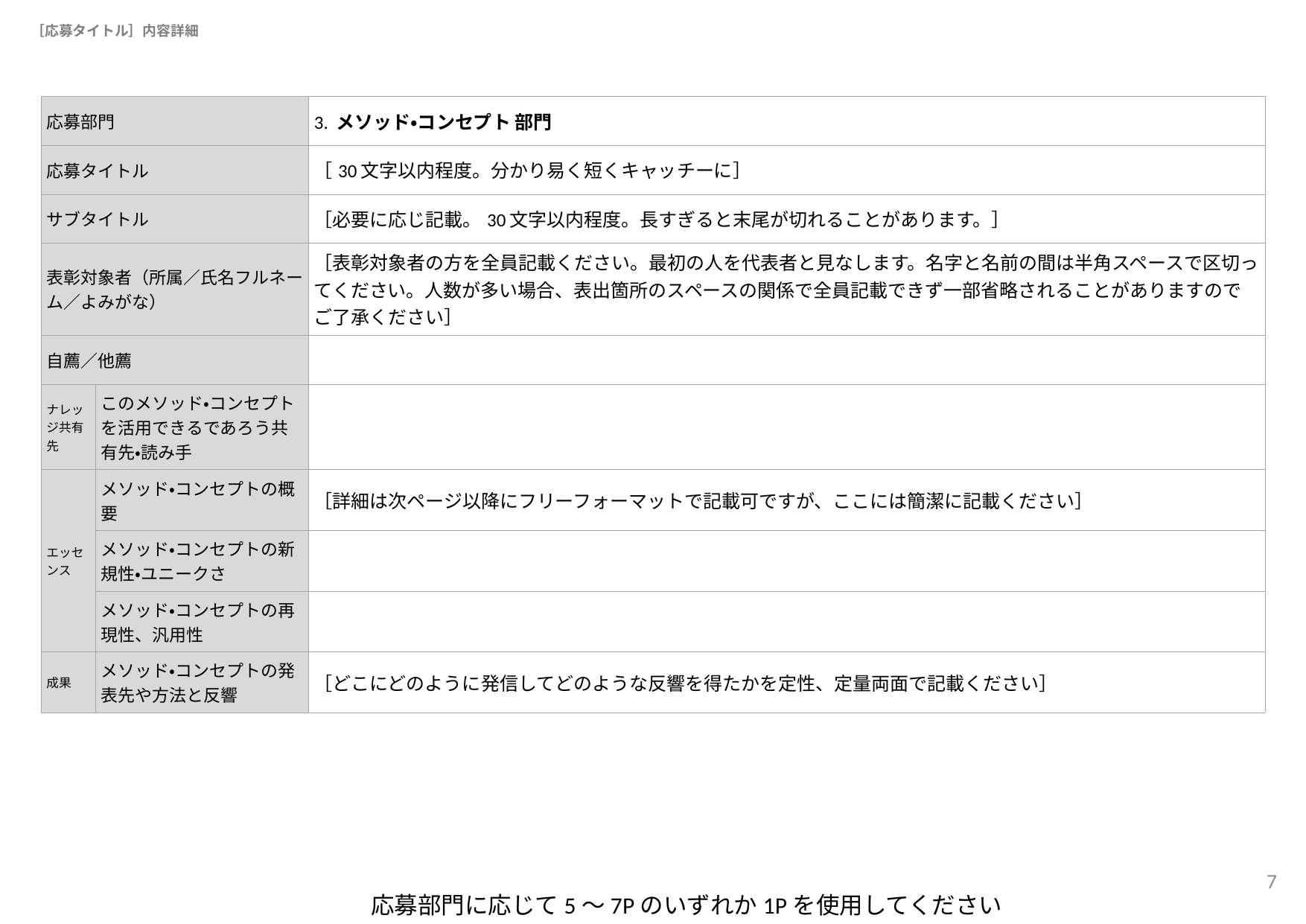

# ［応募タイトル］内容詳細
| 応募部門 |  | 3. メソッド・コンセプト 部門 |
| --- | --- | --- |
| 応募タイトル |  | ［30文字以内程度。分かり易く短くキャッチーに］ |
| サブタイトル |  | ［必要に応じ記載。30文字以内程度。長すぎると末尾が切れることがあります。］ |
| 表彰対象者（所属／氏名フルネーム／よみがな） |  | ［表彰対象者の方を全員記載ください。最初の人を代表者と見なします。名字と名前の間は半角スペースで区切ってください。人数が多い場合、表出箇所のスペースの関係で全員記載できず一部省略されることがありますのでご了承ください］ |
| 自薦／他薦 |  |  |
| ナレッジ共有先 | このメソッド・コンセプトを活用できるであろう共有先・読み手 |  |
| エッセンス | メソッド・コンセプトの概要 | ［詳細は次ページ以降にフリーフォーマットで記載可ですが、ここには簡潔に記載ください］ |
|  | メソッド・コンセプトの新規性・ユニークさ |  |
|  | メソッド・コンセプトの再現性、汎用性 |  |
| 成果 | メソッド・コンセプトの発表先や方法と反響 | ［どこにどのように発信してどのような反響を得たかを定性、定量両面で記載ください］ |
7
応募部門に応じて5～7Pのいずれか1Pを使用してください